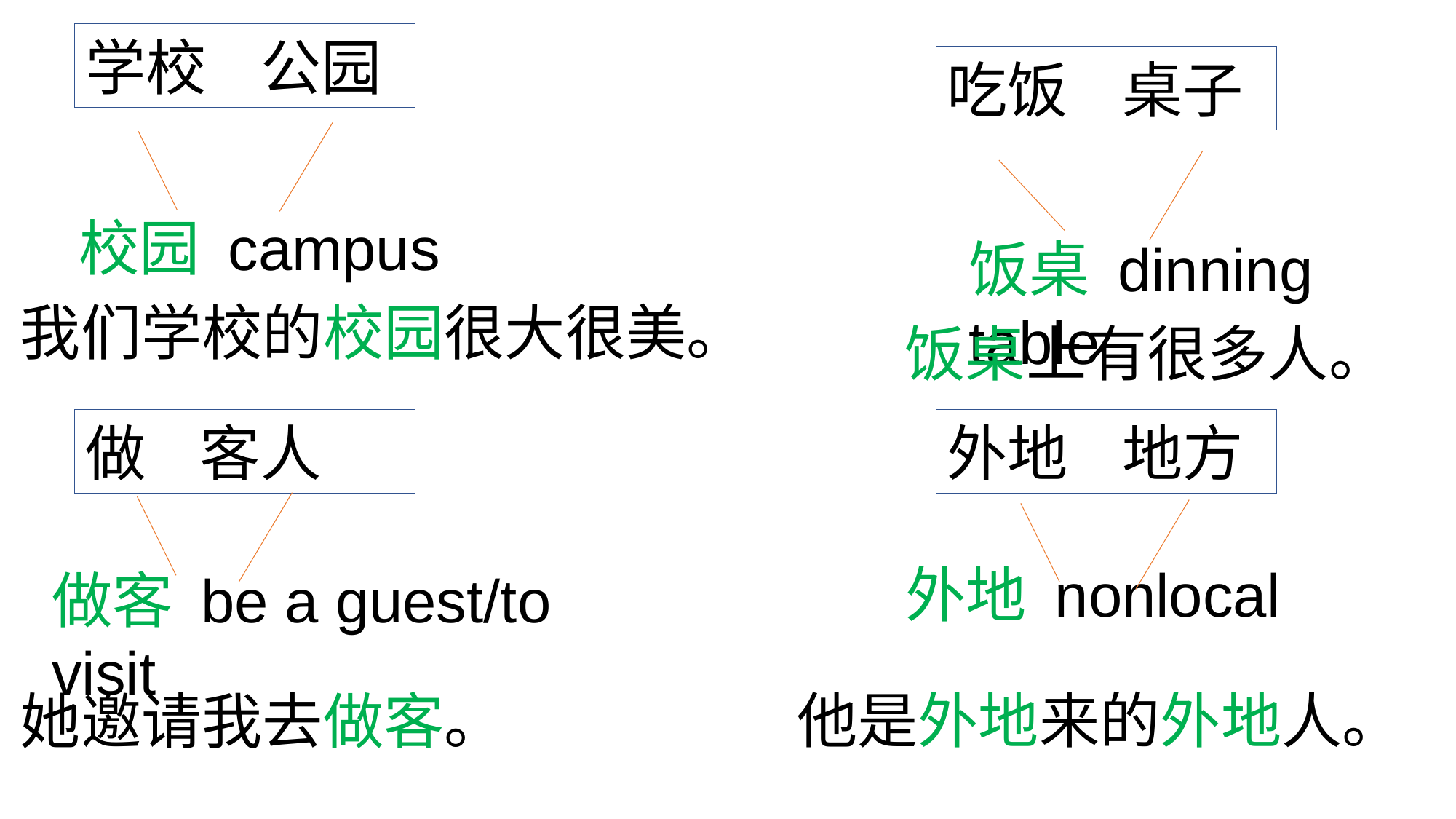

学校    公园
吃饭    桌子
校园 campus
饭桌 dinning table
我们学校的校园很大很美。
饭桌上有很多人。
做    客人
外地    地方
外地 nonlocal
做客 be a guest/to visit
他是外地来的外地人。
她邀请我去做客。